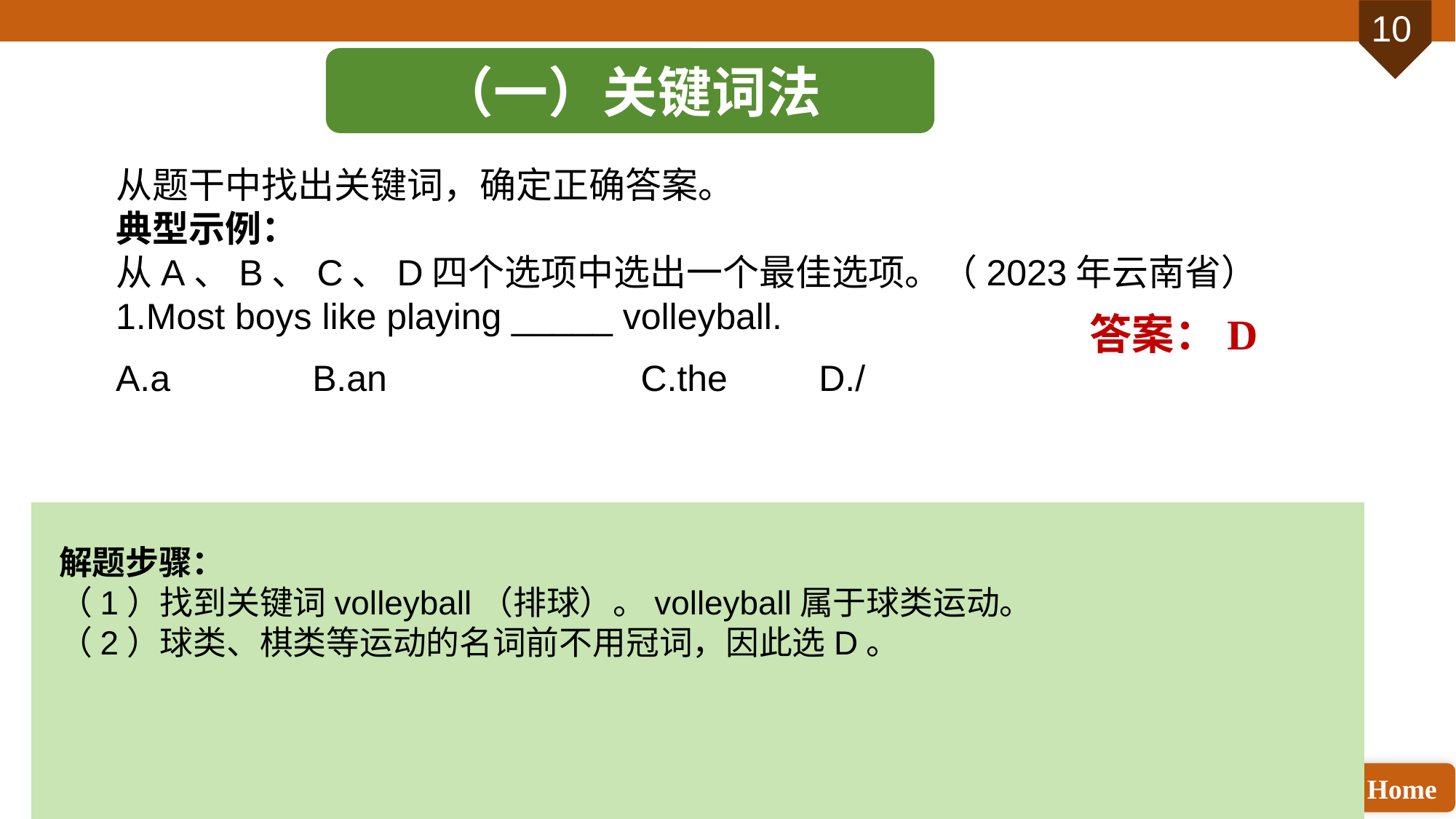

（一）关键词法
从题干中找出关键词，确定正确答案。
典型示例：
从A、B、C、D四个选项中选出一个最佳选项。（2023年云南省）
1.Most boys like playing _____ volleyball.
A.a              B.an                         C.the         D./
答案：D

解题步骤：
（1）找到关键词volleyball（排球）。volleyball属于球类运动。
（2）球类、棋类等运动的名词前不用冠词，因此选D。